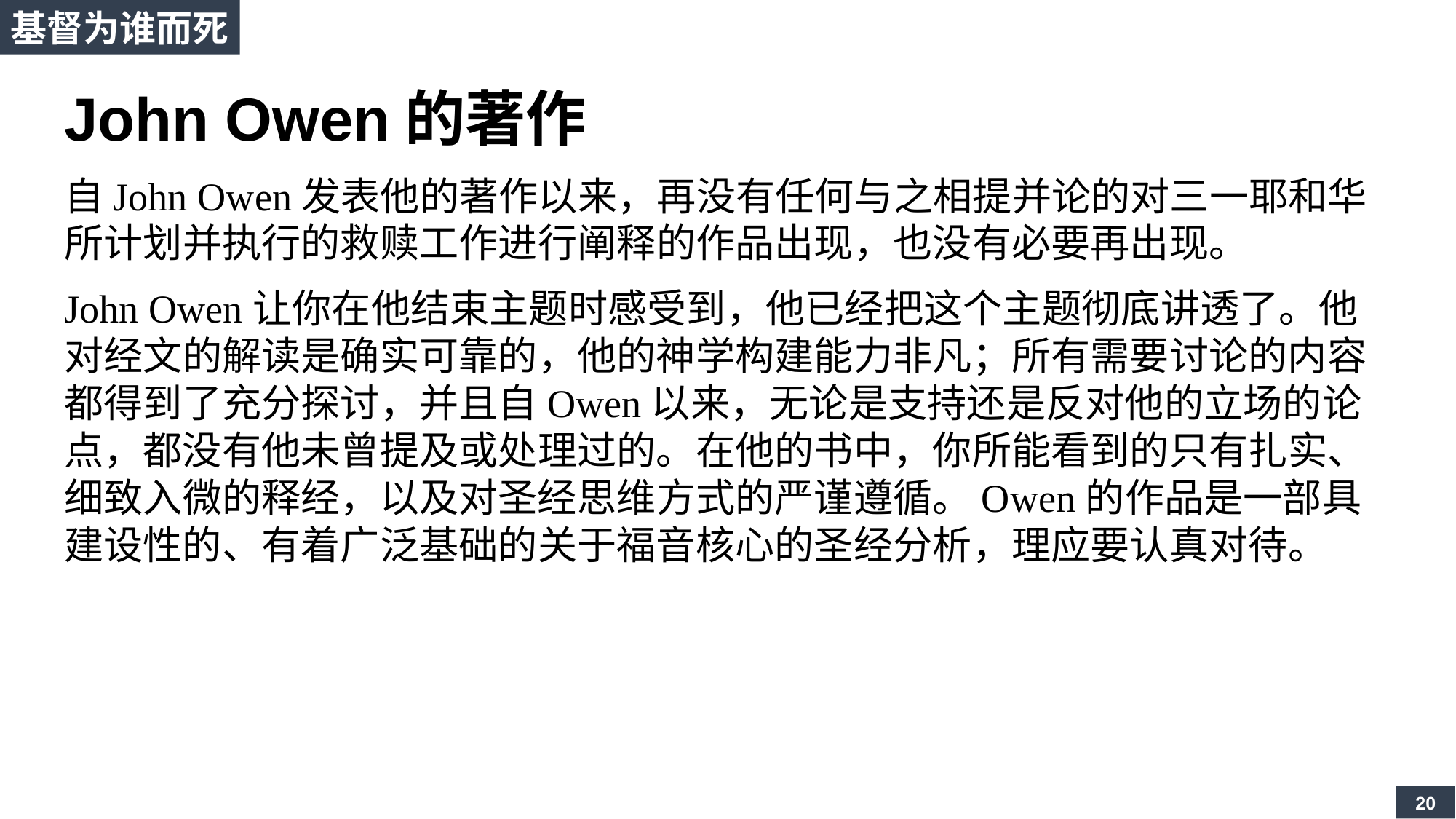

基督为谁而死
John Owen的著作
自John Owen发表他的著作以来，再没有任何与之相提并论的对三一耶和华所计划并执行的救赎工作进行阐释的作品出现，也没有必要再出现。
John Owen让你在他结束主题时感受到，他已经把这个主题彻底讲透了。他对经文的解读是确实可靠的，他的神学构建能力非凡；所有需要讨论的内容都得到了充分探讨，并且自Owen以来，无论是支持还是反对他的立场的论点，都没有他未曾提及或处理过的。在他的书中，你所能看到的只有扎实、细致入微的释经，以及对圣经思维方式的严谨遵循。Owen的作品是一部具建设性的、有着广泛基础的关于福音核心的圣经分析，理应要认真对待。
20